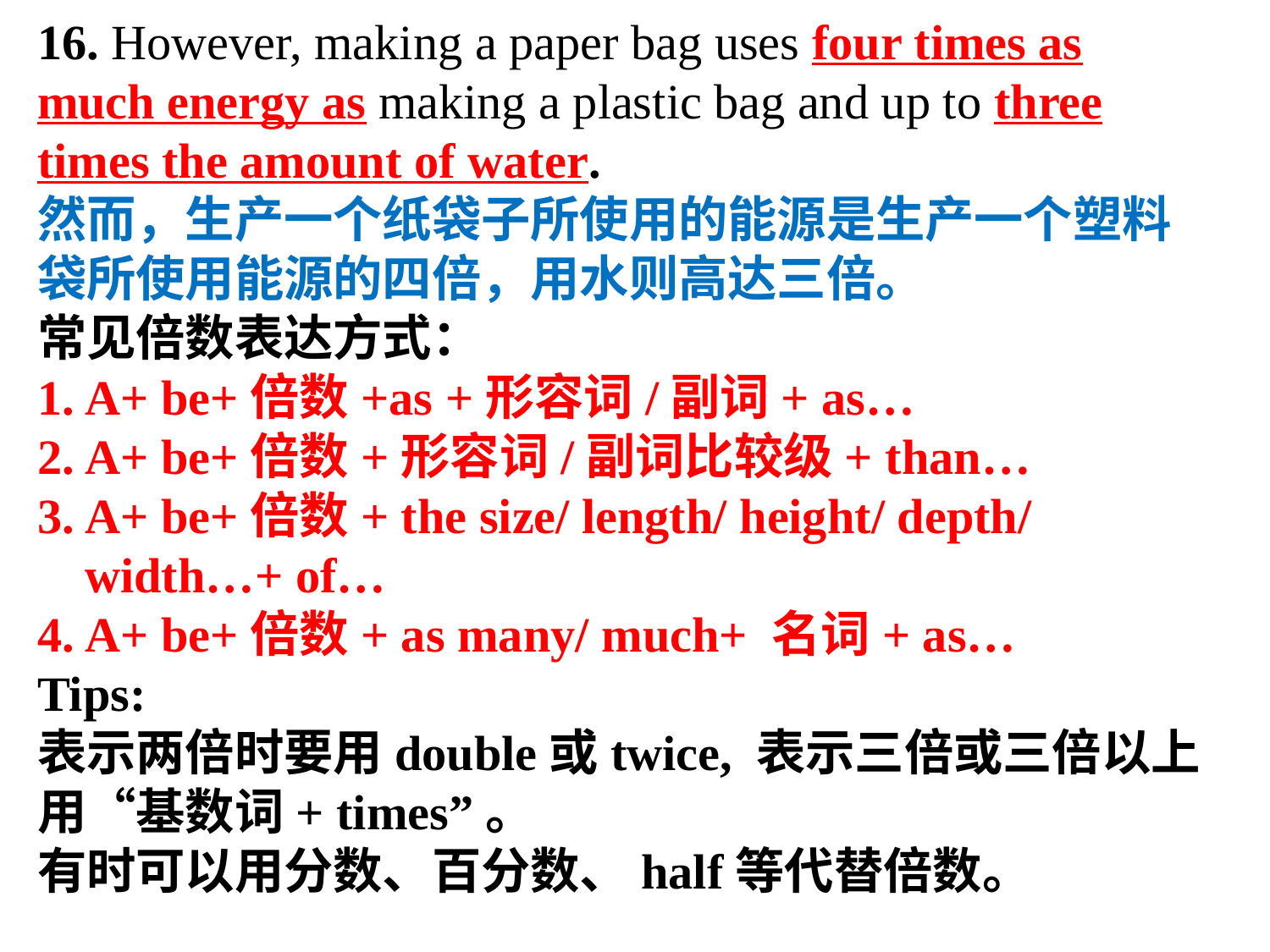

16. However, making a paper bag uses four times as much energy as making a plastic bag and up to three times the amount of water.
然而，生产一个纸袋子所使用的能源是生产一个塑料袋所使用能源的四倍，用水则高达三倍。
常见倍数表达方式：
A+ be+倍数+as +形容词/副词+ as…
A+ be+倍数+形容词/副词比较级+ than…
A+ be+倍数+ the size/ length/ height/ depth/ width…+ of…
A+ be+倍数+ as many/ much+ 名词+ as…
Tips:
表示两倍时要用double或twice, 表示三倍或三倍以上用“基数词+ times”。
有时可以用分数、百分数、half等代替倍数。